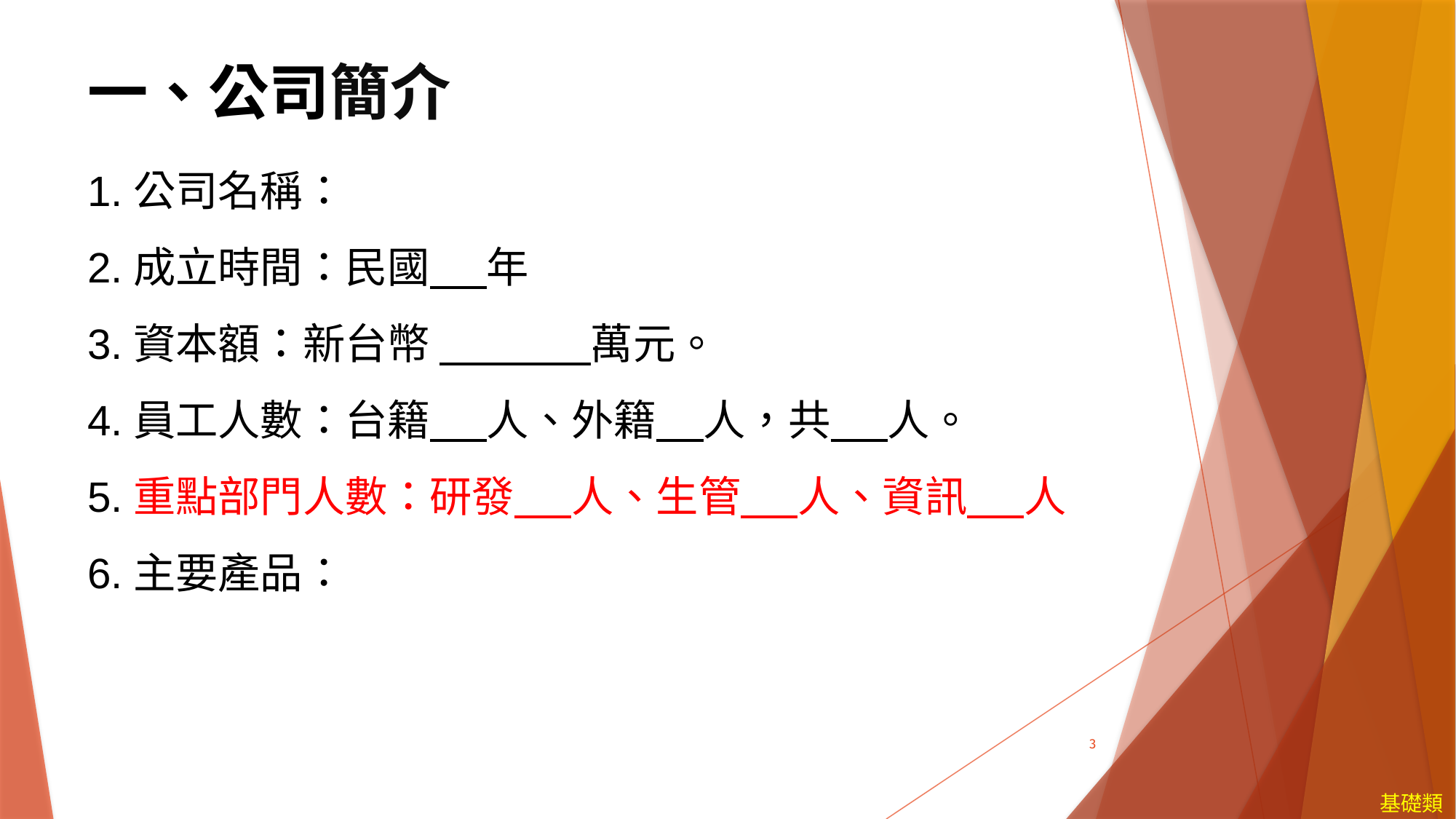

一、公司簡介
1.公司名稱：
2.成立時間：民國      年
3.資本額：新台幣                 萬元。
4.員工人數：台籍      人、外籍     人，共      人。
5.重點部門人數：研發      人、生管      人、資訊      人
6.主要產品：
3